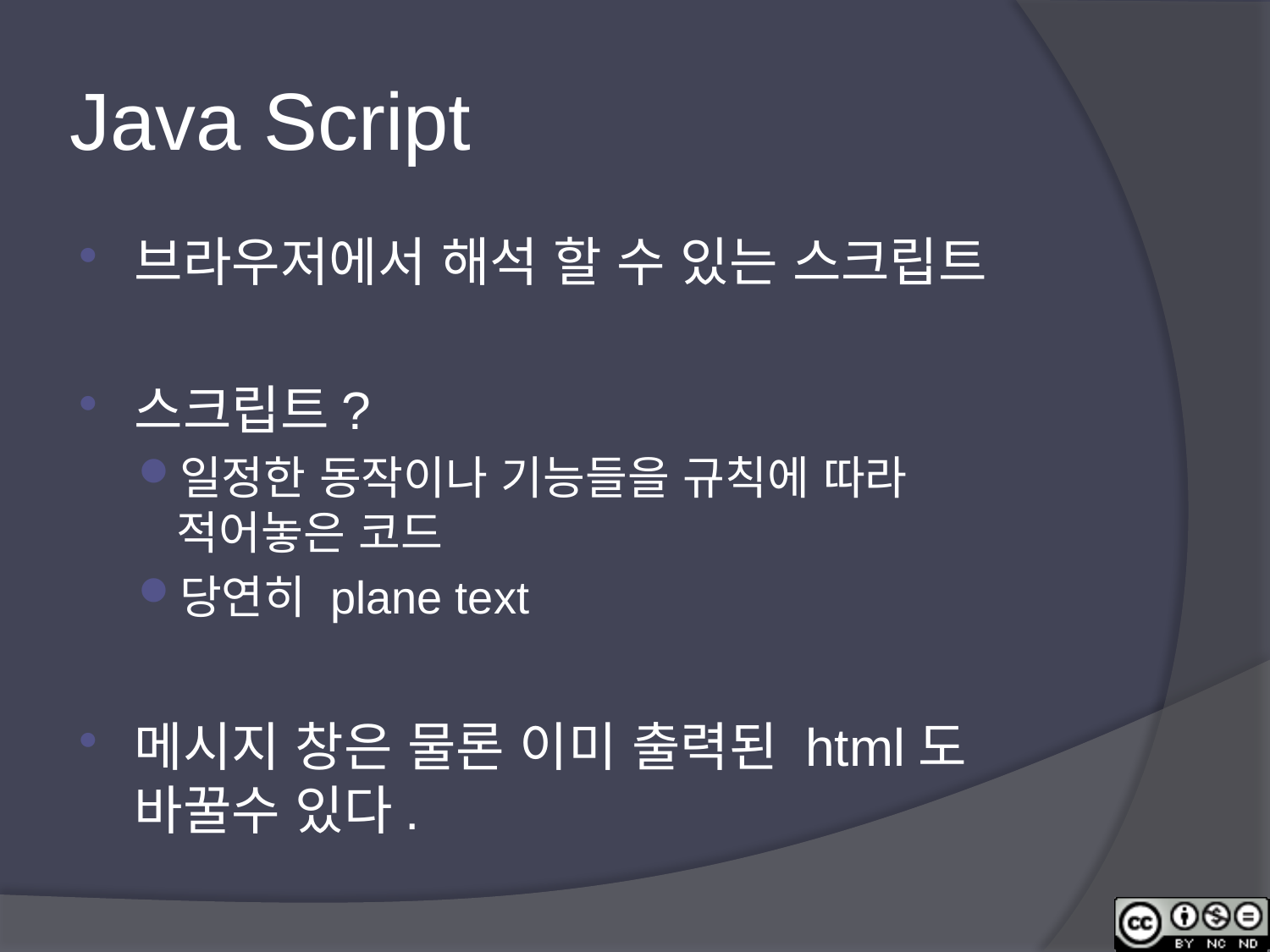

# Java Script
브라우저에서 해석 할 수 있는 스크립트

스크립트?
일정한 동작이나 기능들을 규칙에 따라 적어놓은 코드
당연히 plane text

메시지 창은 물론 이미 출력된 html도 바꿀수 있다.